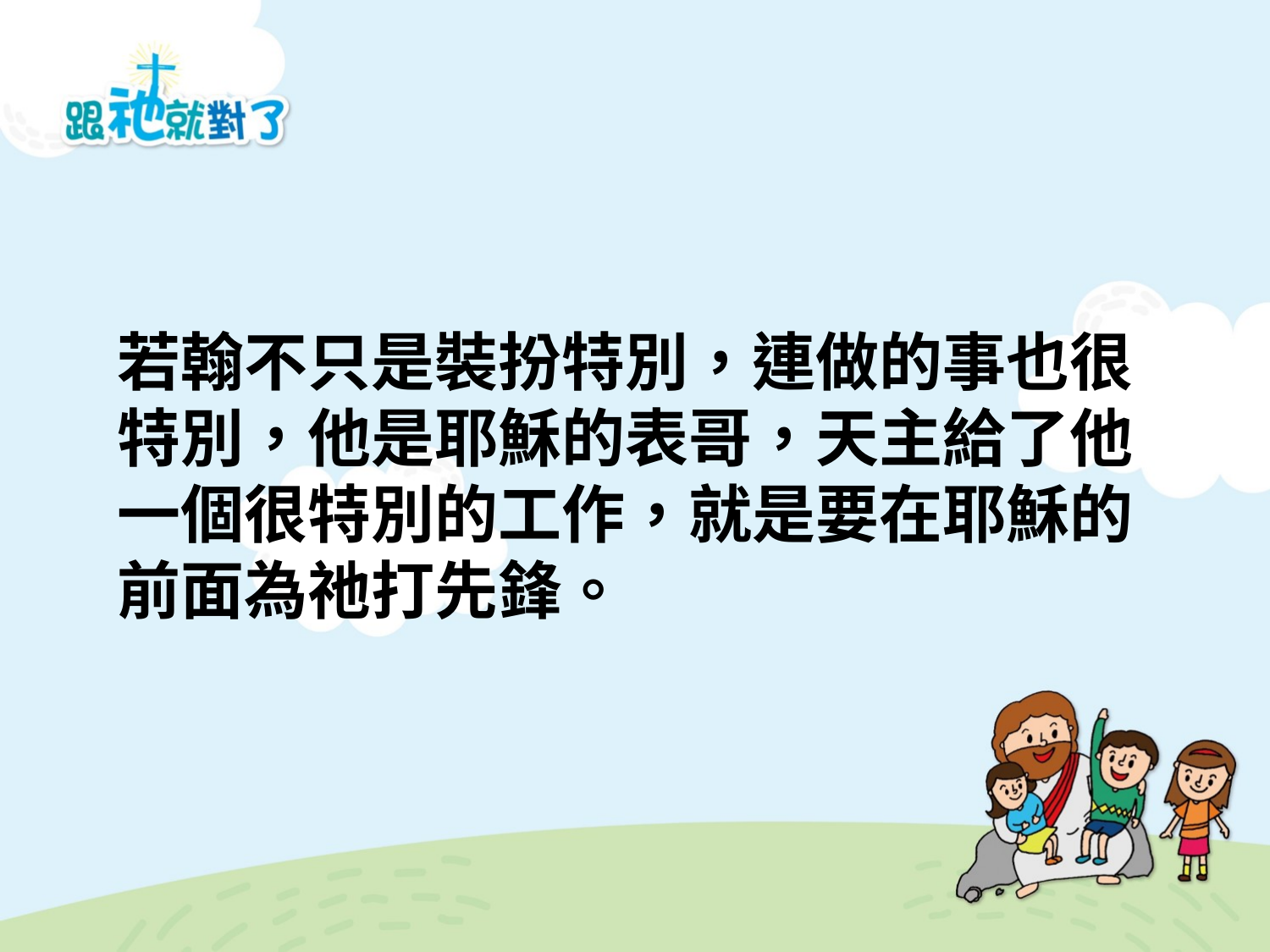

若翰不只是裝扮特別，連做的事也很特別，他是耶穌的表哥，天主給了他一個很特別的工作，就是要在耶穌的前面為祂打先鋒。